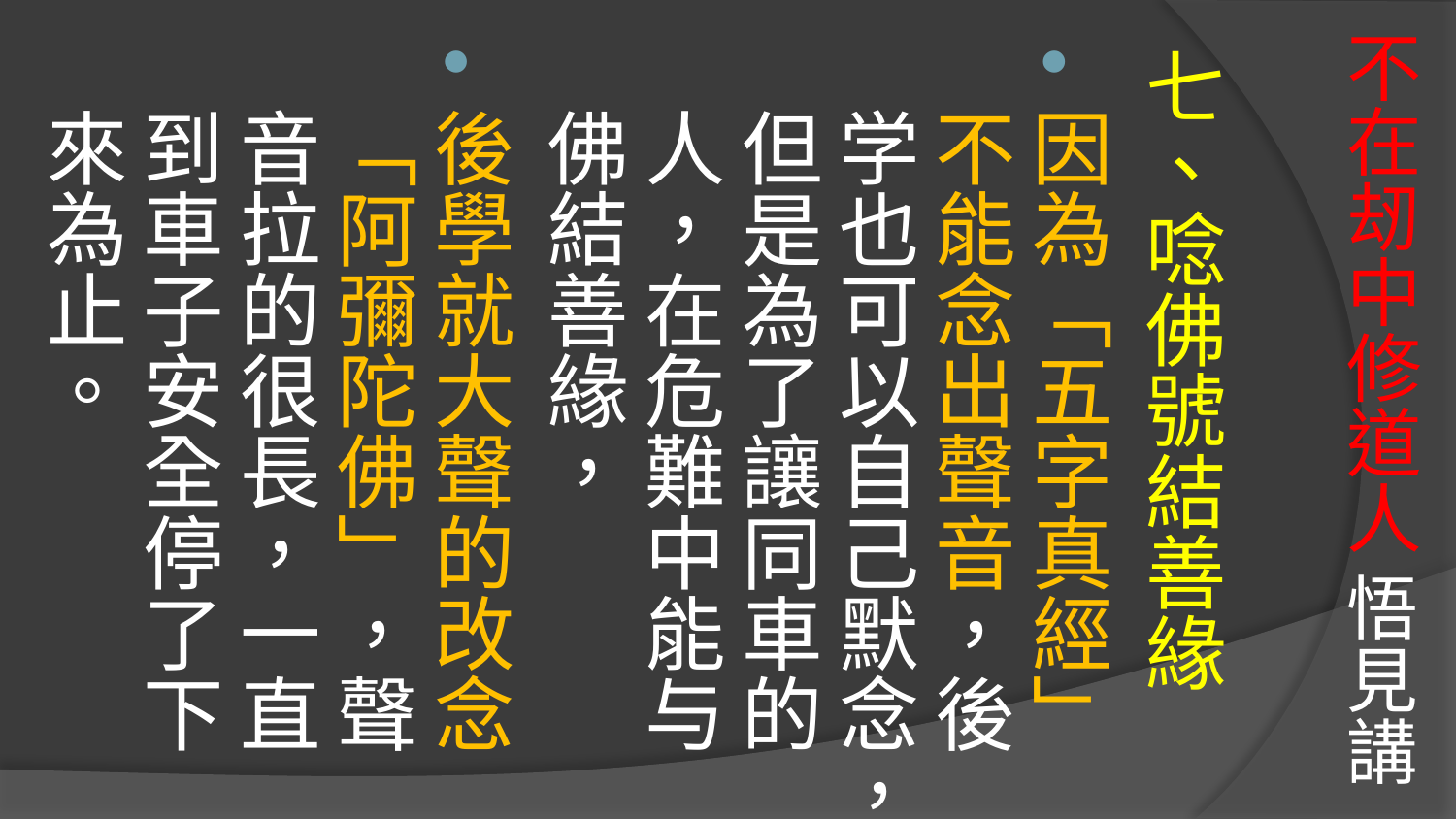

# 不在刼中修道人 悟見講
七、唸佛號結善緣
因為「五字真經」不能念出聲音，後学也可以自己默念，但是為了讓同車的人，在危難中能与佛結善緣，
後學就大聲的改念「阿彌陀佛」，聲音拉的很長，一直到車子安全停了下來為止。